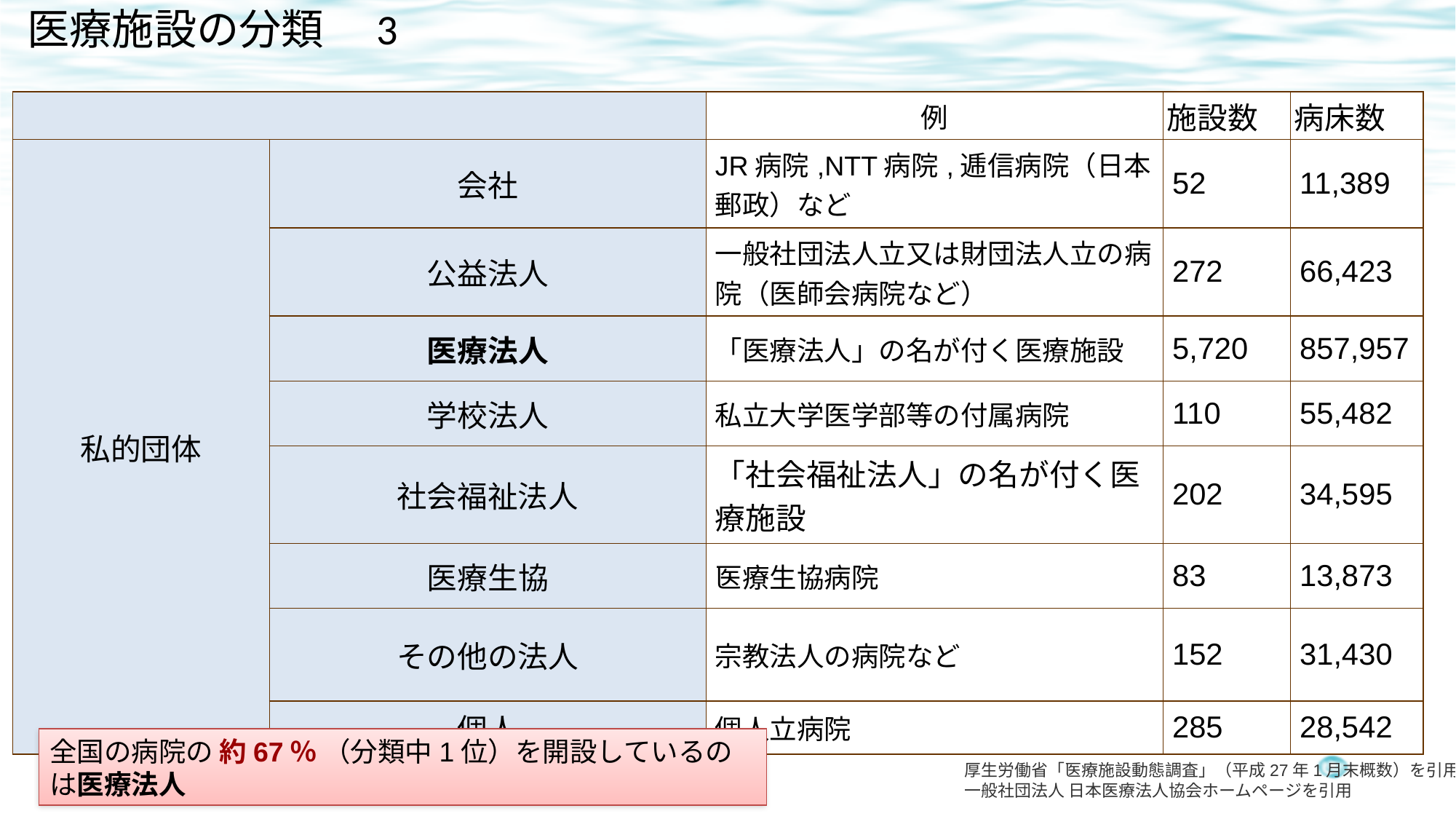

医療施設の分類　3
|  |  | 例 | 施設数 | 病床数 |
| --- | --- | --- | --- | --- |
| 私的団体 | 会社 | JR病院,NTT病院,逓信病院（日本郵政）など | 52 | 11,389 |
|  | 公益法人 | 一般社団法人立又は財団法人立の病院（医師会病院など） | 272 | 66,423 |
|  | 医療法人 | 「医療法人」の名が付く医療施設 | 5,720 | 857,957 |
|  | 学校法人 | 私立大学医学部等の付属病院 | 110 | 55,482 |
|  | 社会福祉法人 | 「社会福祉法人」の名が付く医療施設 | 202 | 34,595 |
|  | 医療生協 | 医療生協病院 | 83 | 13,873 |
|  | その他の法人 | 宗教法人の病院など | 152 | 31,430 |
|  | 個人 | 個人立病院 | 285 | 28,542 |

全国の病院の 約67％ （分類中1位）を開設しているのは医療法人
厚生労働省「医療施設動態調査」（平成27年1月末概数）を引用・改変
一般社団法人 日本医療法人協会ホームページを引用